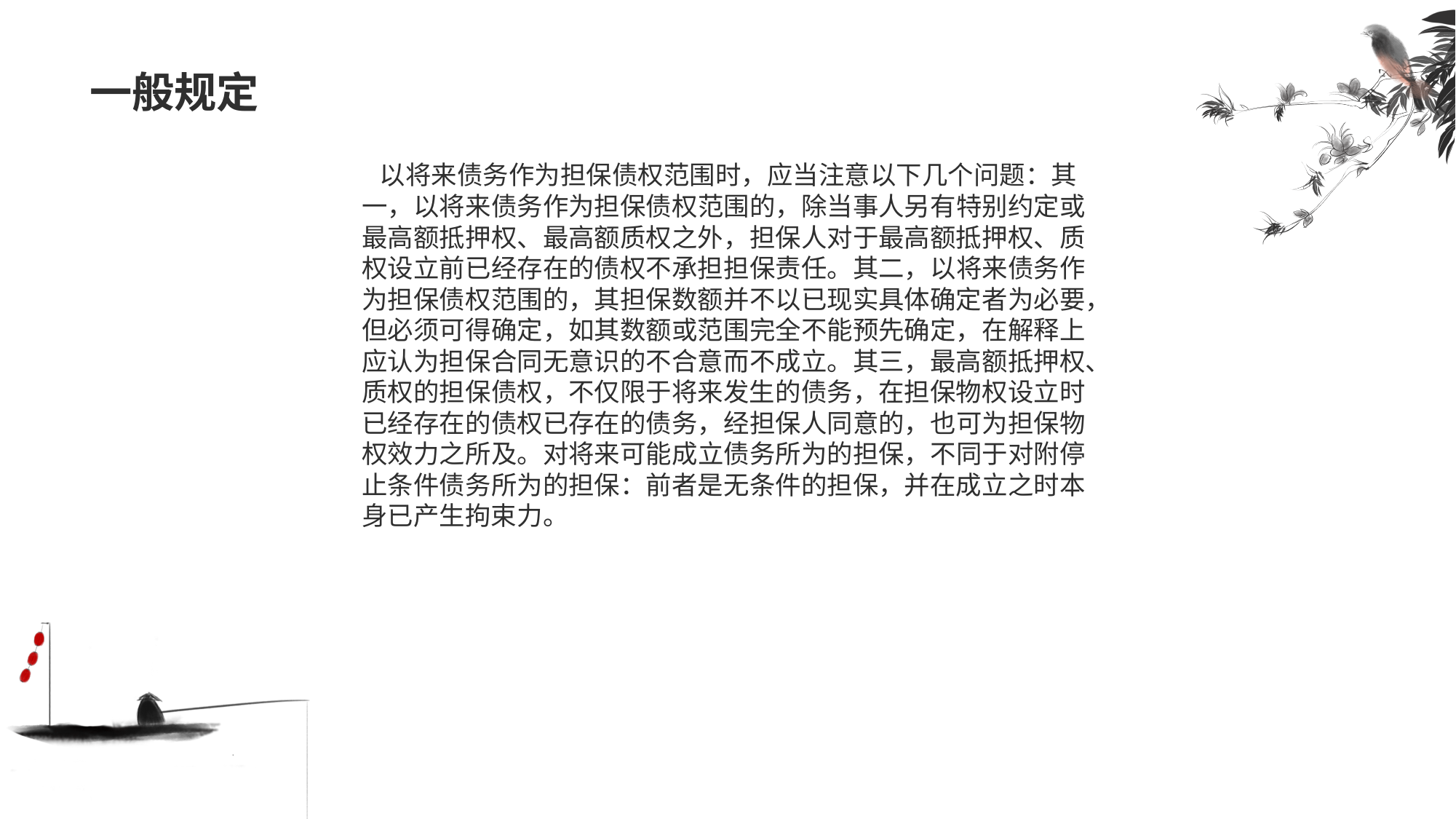

# 一般规定

  以将来债务作为担保债权范围时，应当注意以下几个问题：其一，以将来债务作为担保债权范围的，除当事人另有特别约定或最高额抵押权、最高额质权之外，担保人对于最高额抵押权、质权设立前已经存在的债权不承担担保责任。其二，以将来债务作为担保债权范围的，其担保数额并不以已现实具体确定者为必要，但必须可得确定，如其数额或范围完全不能预先确定，在解释上应认为担保合同无意识的不合意而不成立。其三，最高额抵押权、质权的担保债权，不仅限于将来发生的债务，在担保物权设立时已经存在的债权已存在的债务，经担保人同意的，也可为担保物权效力之所及。对将来可能成立债务所为的担保，不同于对附停止条件债务所为的担保：前者是无条件的担保，并在成立之时本身已产生拘束力。
40